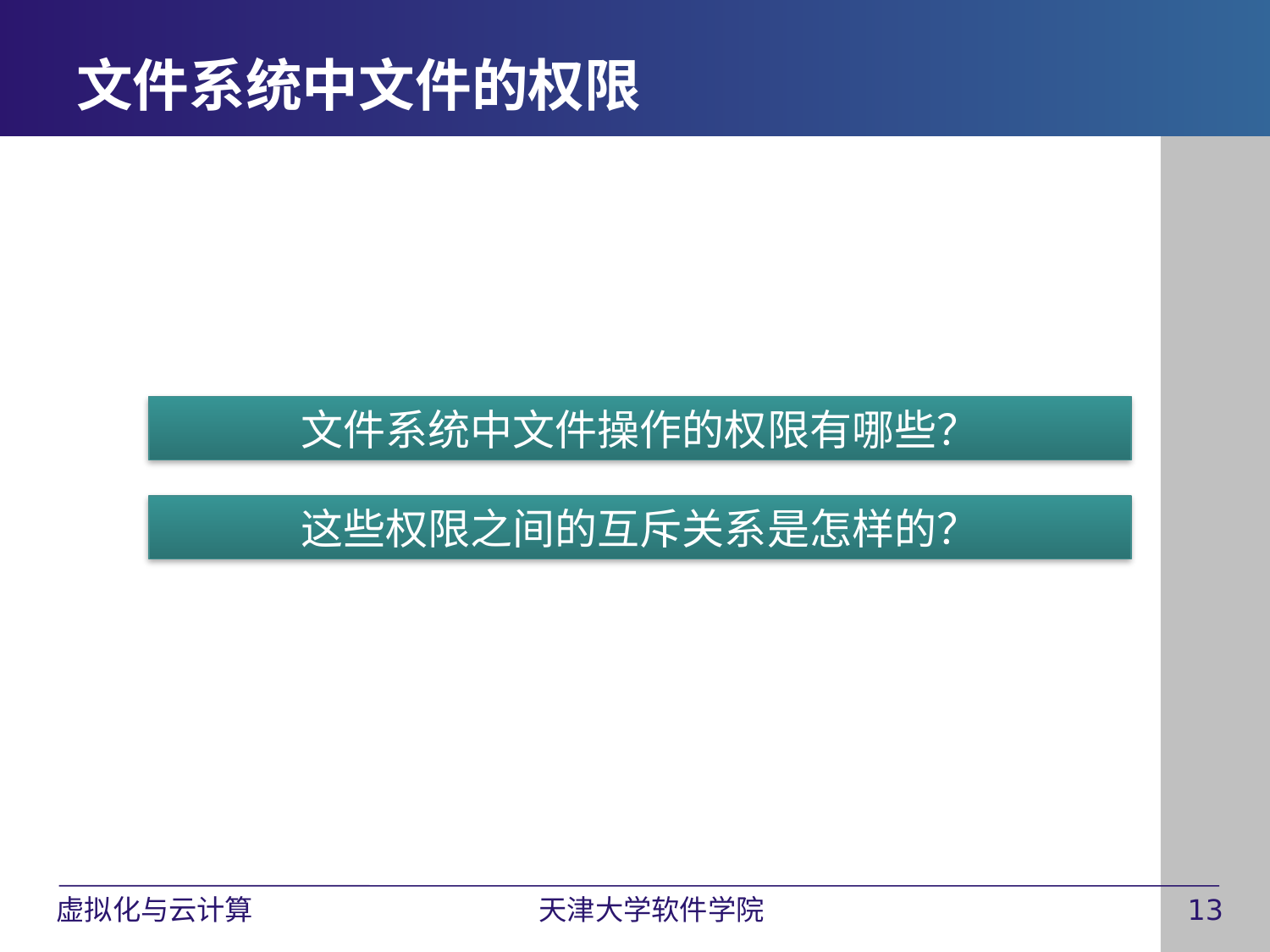

# 文件系统中文件的权限

文件系统中文件操作的权限有哪些？
这些权限之间的互斥关系是怎样的？